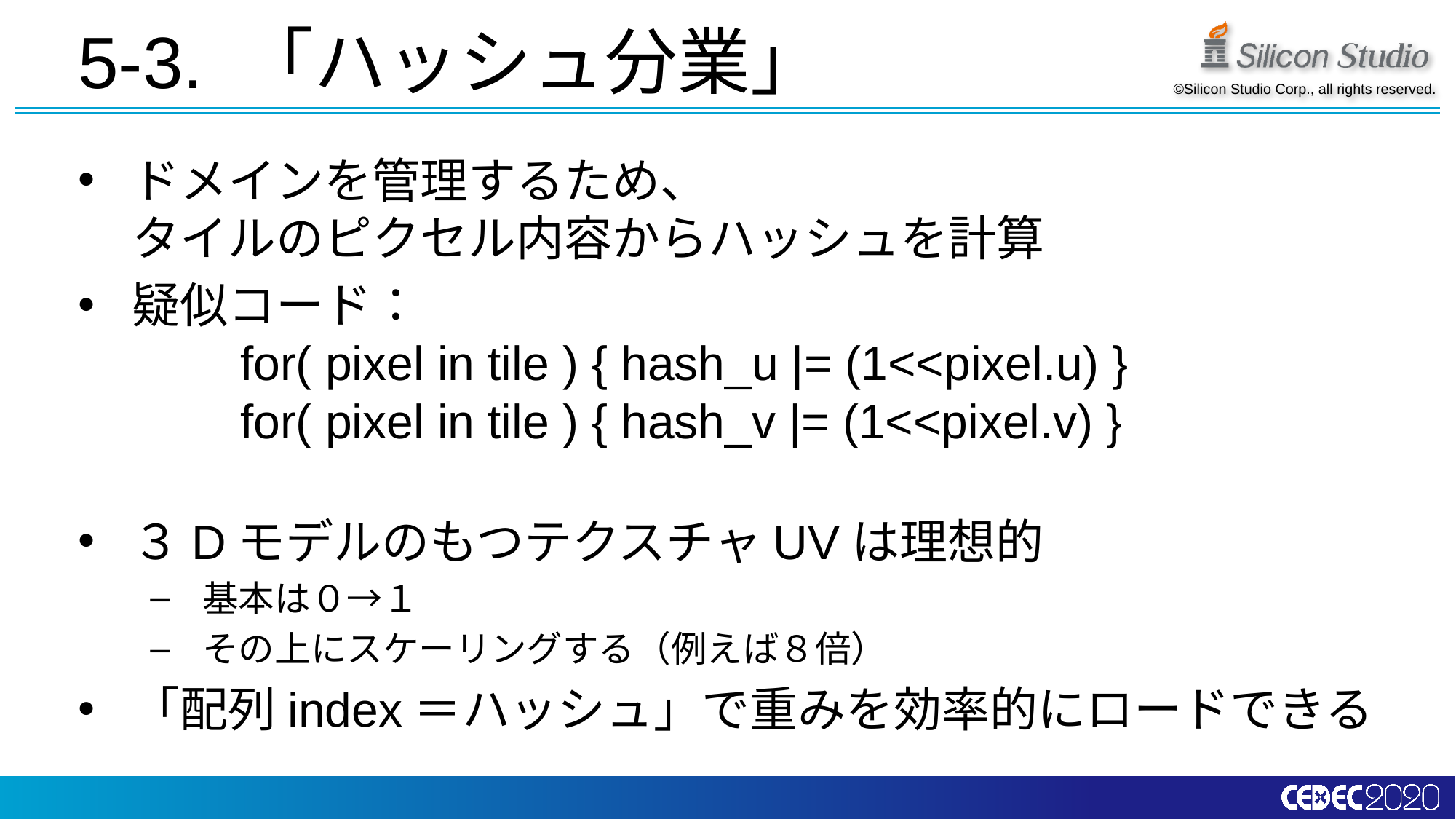

# 5-3. 「ハッシュ分業」
ドメインを管理するため、
タイルのピクセル内容からハッシュを計算
疑似コード：
	for( pixel in tile ) { hash_u |= (1<<pixel.u) }
	for( pixel in tile ) { hash_v |= (1<<pixel.v) }

３DモデルのもつテクスチャUVは理想的
基本は０→１
その上にスケーリングする（例えば８倍）
「配列index＝ハッシュ」で重みを効率的にロードできる